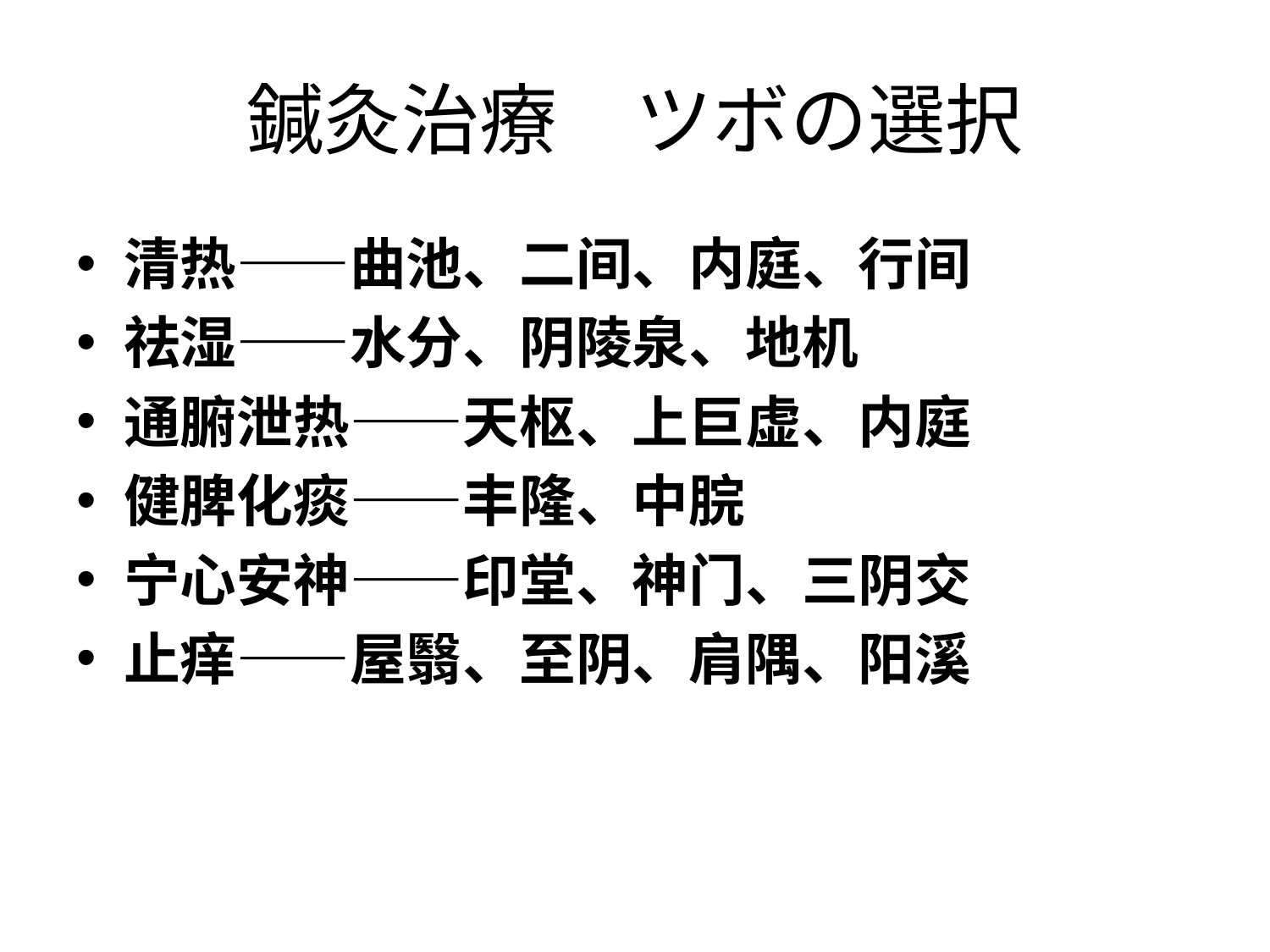

# 鍼灸治療　ツボの選択
清热——曲池、二间、内庭、行间
祛湿——水分、阴陵泉、地机
通腑泄热——天枢、上巨虚、内庭
健脾化痰——丰隆、中脘
宁心安神——印堂、神门、三阴交
止痒——屋翳、至阴、肩隅、阳溪